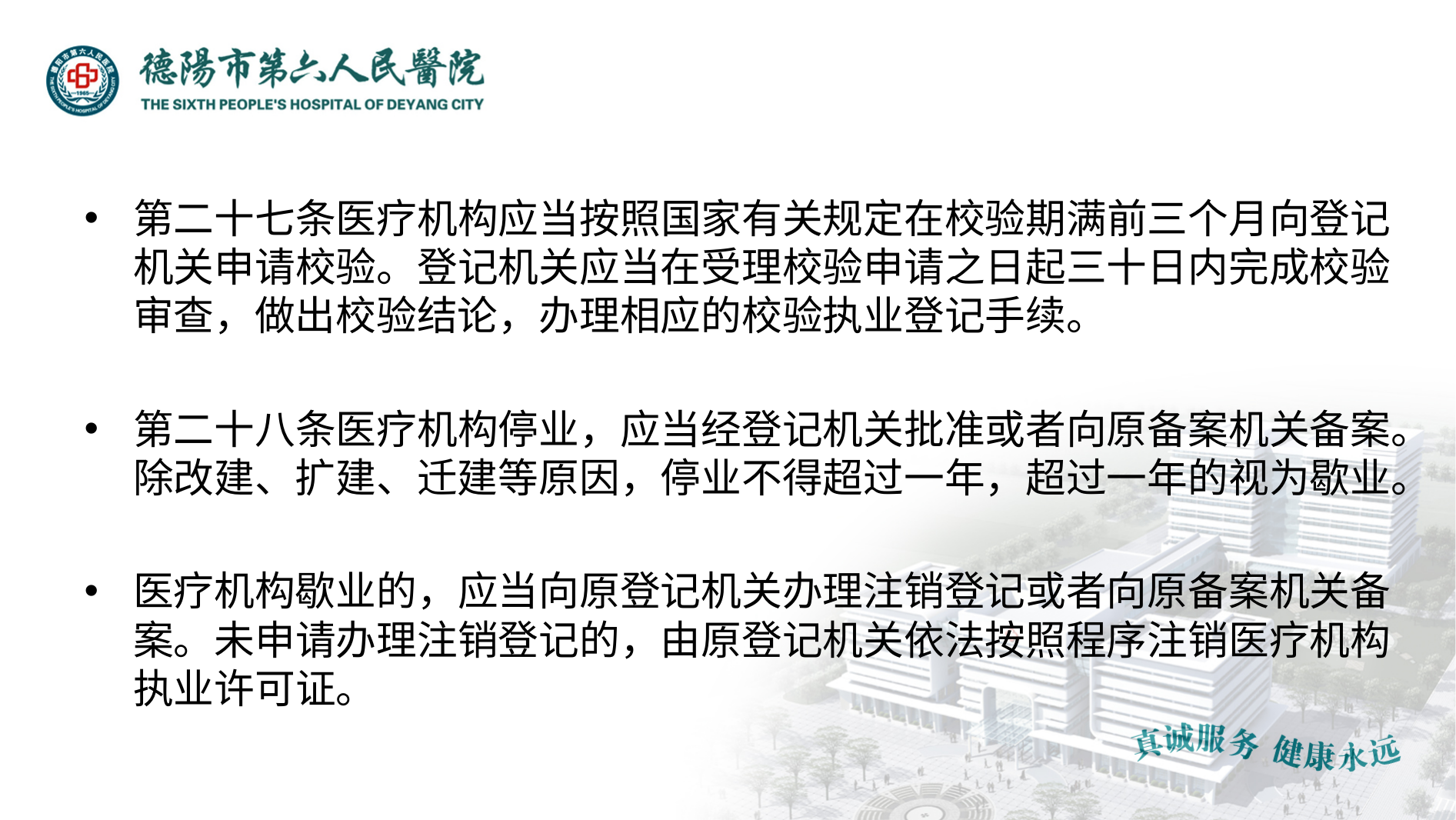

#
第二十七条医疗机构应当按照国家有关规定在校验期满前三个月向登记机关申请校验。登记机关应当在受理校验申请之日起三十日内完成校验审查，做出校验结论，办理相应的校验执业登记手续。

第二十八条医疗机构停业，应当经登记机关批准或者向原备案机关备案。除改建、扩建、迁建等原因，停业不得超过一年，超过一年的视为歇业。

医疗机构歇业的，应当向原登记机关办理注销登记或者向原备案机关备案。未申请办理注销登记的，由原登记机关依法按照程序注销医疗机构执业许可证。